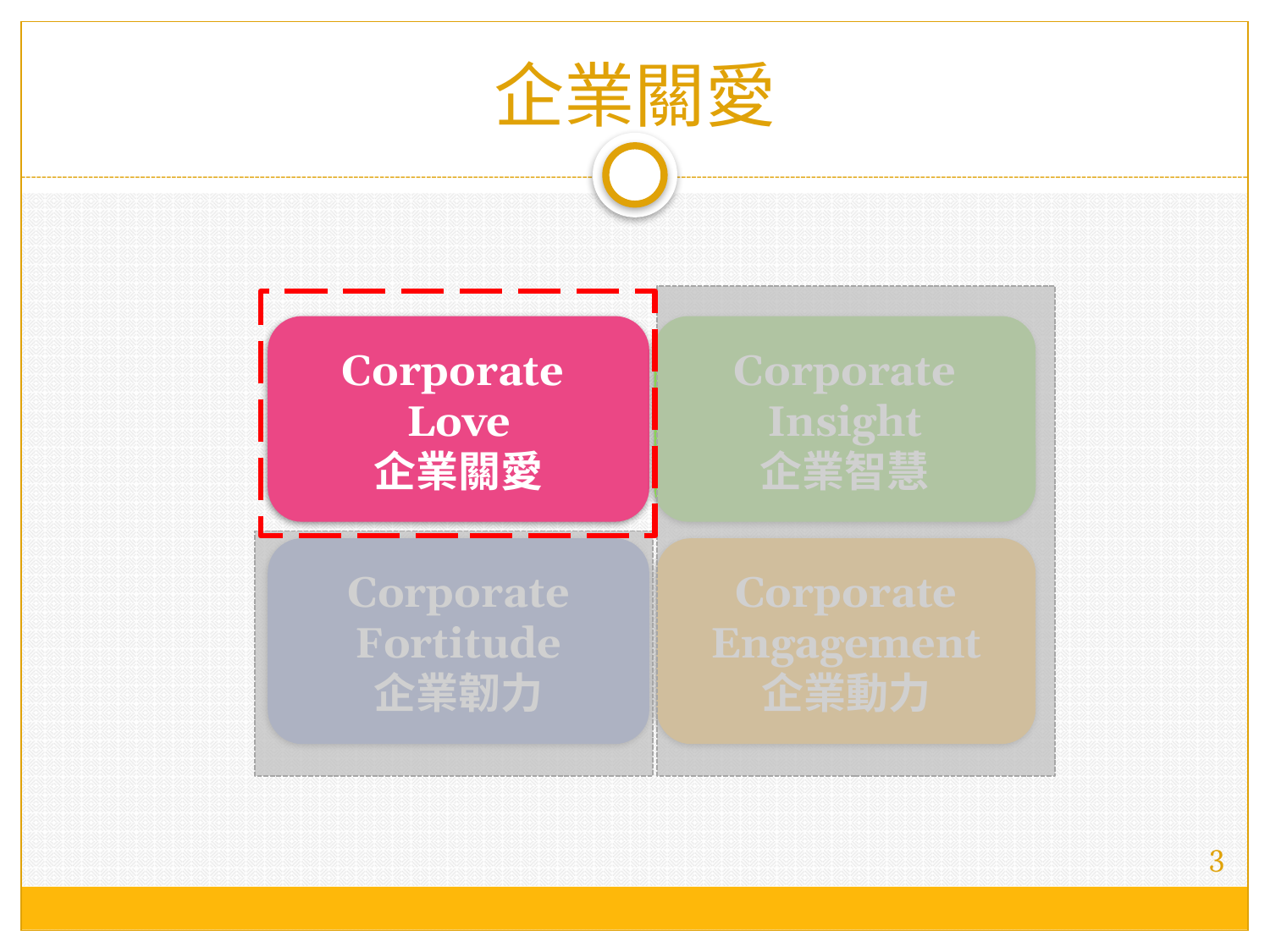

# 企業關愛

Corporate
Love
企業關愛
Corporate Insight
企業智慧

Corporate Fortitude
企業韌力
Corporate Engagement
企業動力
3